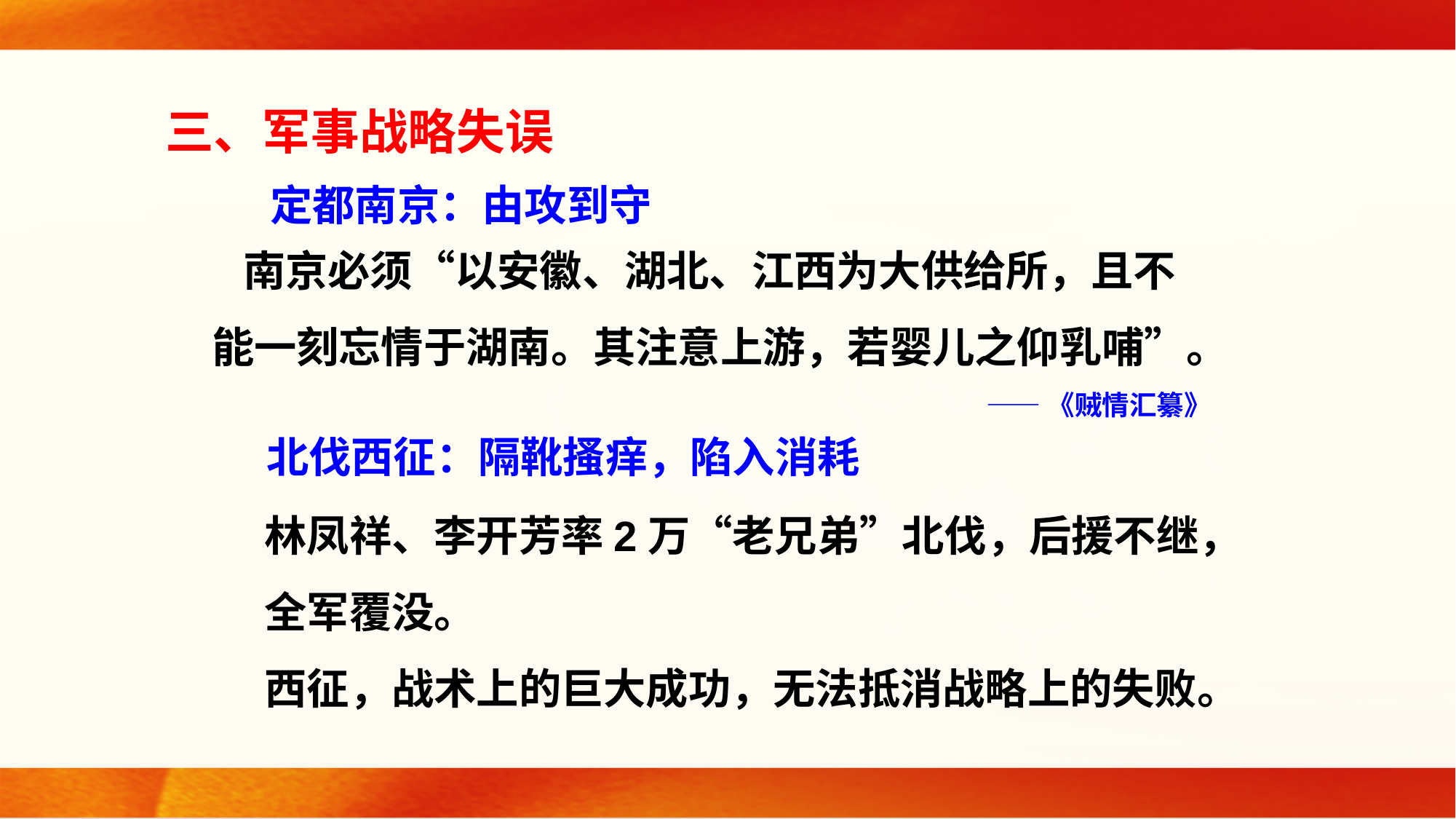

三、军事战略失误
定都南京：由攻到守
    南京必须“以安徽、湖北、江西为大供给所，且不能一刻忘情于湖南。其注意上游，若婴儿之仰乳哺”。
——《贼情汇纂》
北伐西征：隔靴搔痒，陷入消耗
林凤祥、李开芳率2万“老兄弟”北伐，后援不继，全军覆没。
西征，战术上的巨大成功，无法抵消战略上的失败。